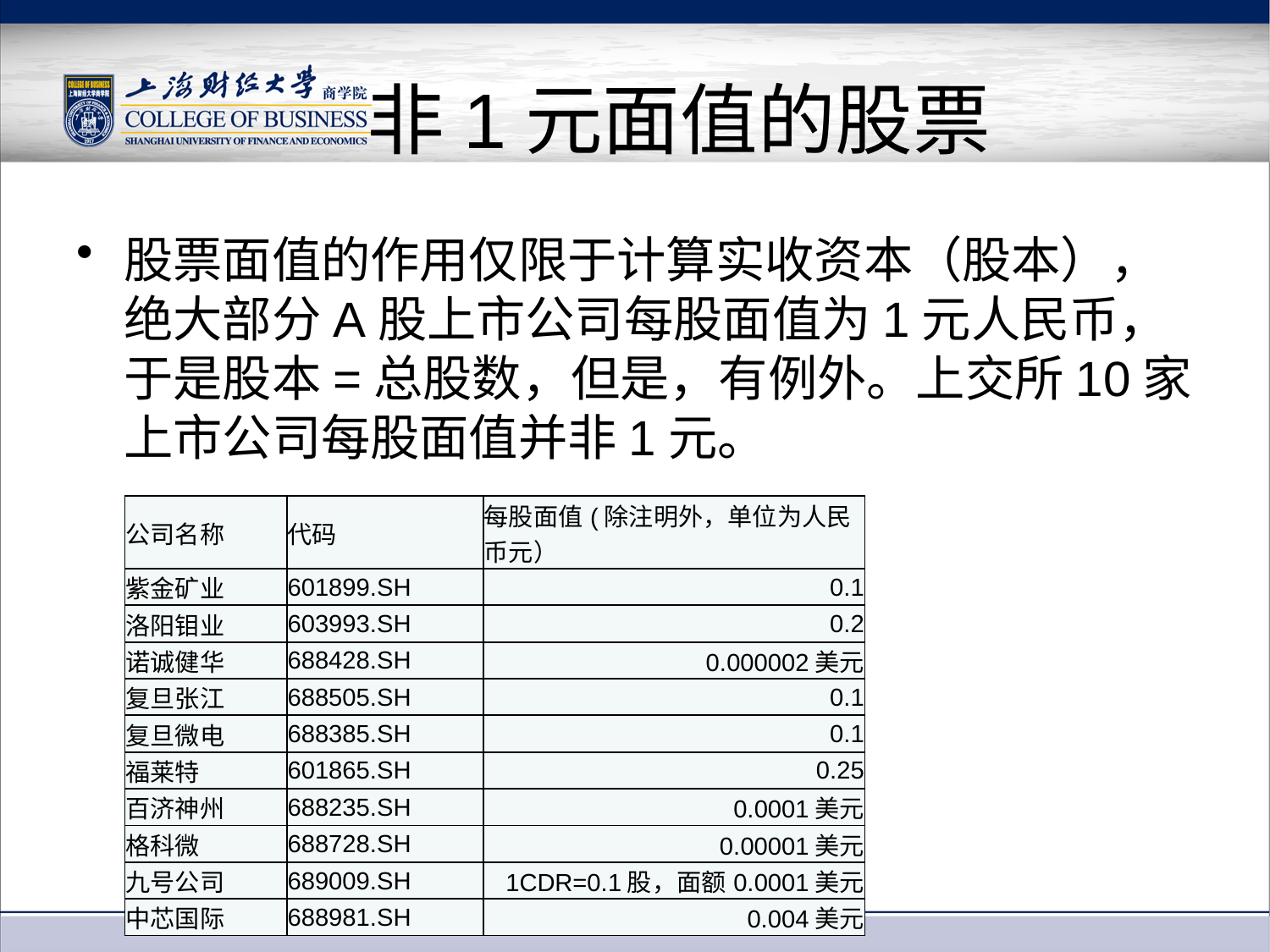

# 非1元面值的股票
股票面值的作用仅限于计算实收资本（股本），绝大部分A股上市公司每股面值为1元人民币，于是股本=总股数，但是，有例外。上交所10家上市公司每股面值并非1元。

| 公司名称 | 代码 | 每股面值(除注明外，单位为人民币元） |
| --- | --- | --- |
| 紫金矿业 | 601899.SH | 0.1 |
| 洛阳钼业 | 603993.SH | 0.2 |
| 诺诚健华 | 688428.SH | 0.000002美元 |
| 复旦张江 | 688505.SH | 0.1 |
| 复旦微电 | 688385.SH | 0.1 |
| 福莱特 | 601865.SH | 0.25 |
| 百济神州 | 688235.SH | 0.0001美元 |
| 格科微 | 688728.SH | 0.00001美元 |
| 九号公司 | 689009.SH | 1CDR=0.1股，面额0.0001美元 |
| 中芯国际 | 688981.SH | 0.004美元 |